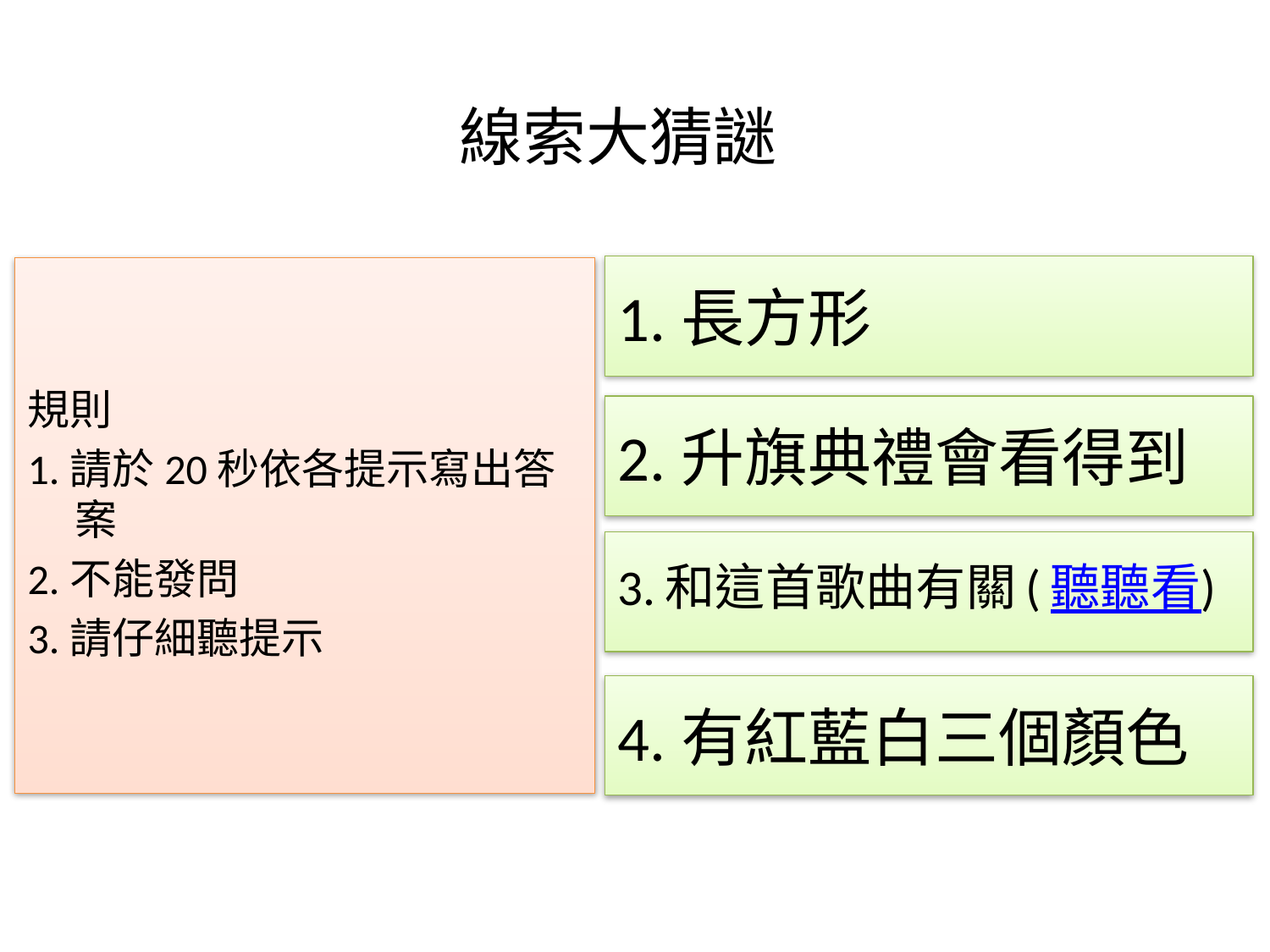

# 線索大猜謎
1.長方形

規則
1.請於20秒依各提示寫出答案
2.不能發問
3.請仔細聽提示
2.升旗典禮會看得到
3.和這首歌曲有關(聽聽看)
4.有紅藍白三個顏色